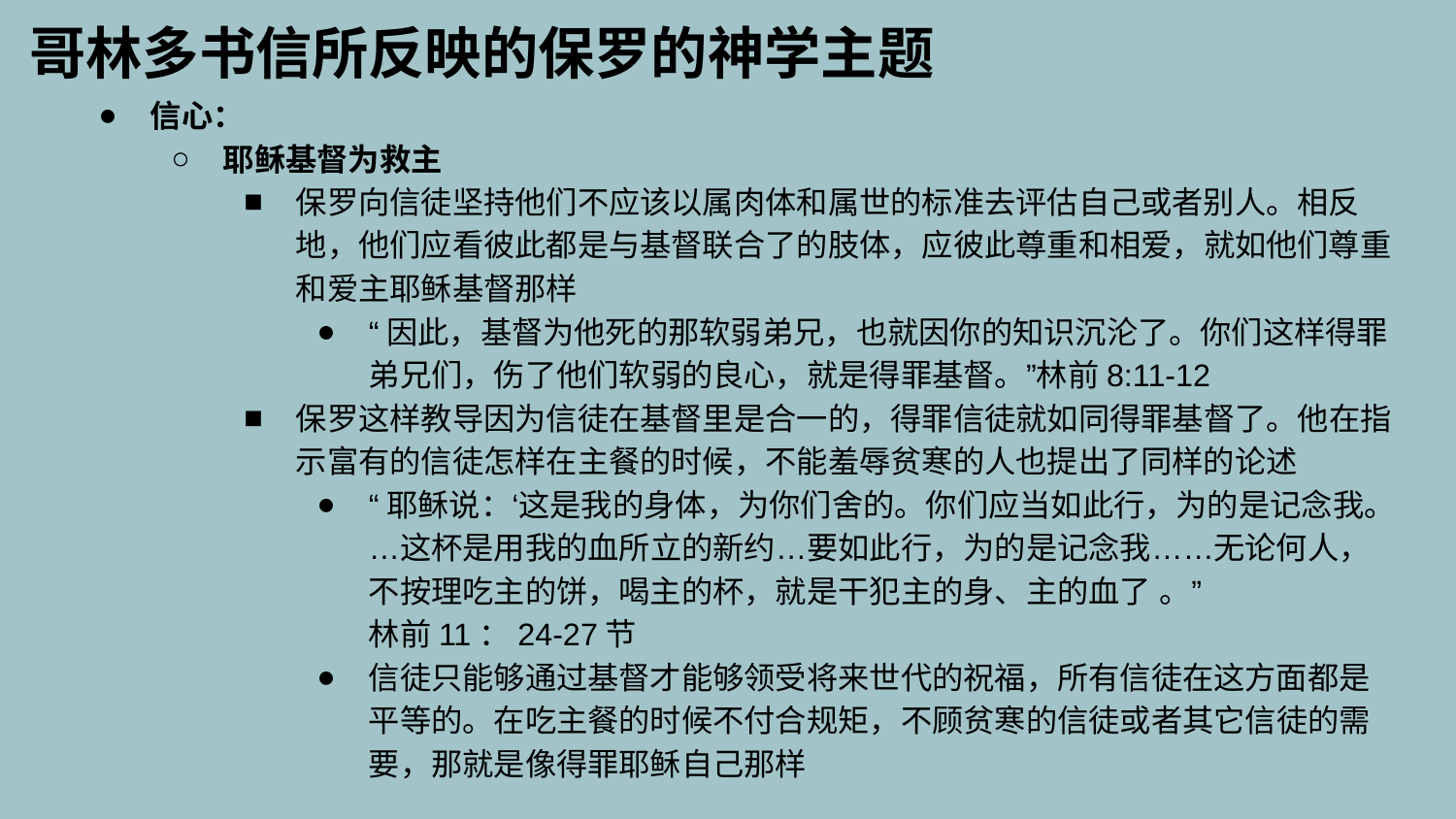

哥林多书信所反映的​​保罗的神学主题

信心：​​
耶稣基督为救主
保罗向信徒坚持他们不应该以属肉体和属世的标准去评估自己或者别人。相反地，他们应看彼此都是与基督联合了的肢体，应彼此尊重和相爱，就如他们尊重和爱主耶稣基督那样
“因此，基督为他死的那软弱弟兄，也就因你的知识沉沦了。你们这样得罪弟兄们，伤了他们软弱的良心，就是得罪基督。”林前8:11-12
保罗这样教导因为信徒在基督里是合一的，得罪信徒就如同得罪基督了。他在指示富有的信徒怎样在主餐的时候，不能羞辱贫寒的人也提出了同样的论述
“耶稣说：‘这是我的身体，为你们舍的。你们应当如此行，为的是记念我。…这杯是用我的血所立的新约…要如此行，为的是记念我……无论何人，不按理吃主的饼，喝主的杯，就是干犯主的身、主的血了 。”                   林前11：24-27节
信徒只能够通过基督才能够领受将来世代的祝福，所有信徒在这方面都是平等的。在吃主餐的时候不付合规矩，不顾贫寒的信徒或者其它信徒的需要，那就是像得罪耶稣自己那样